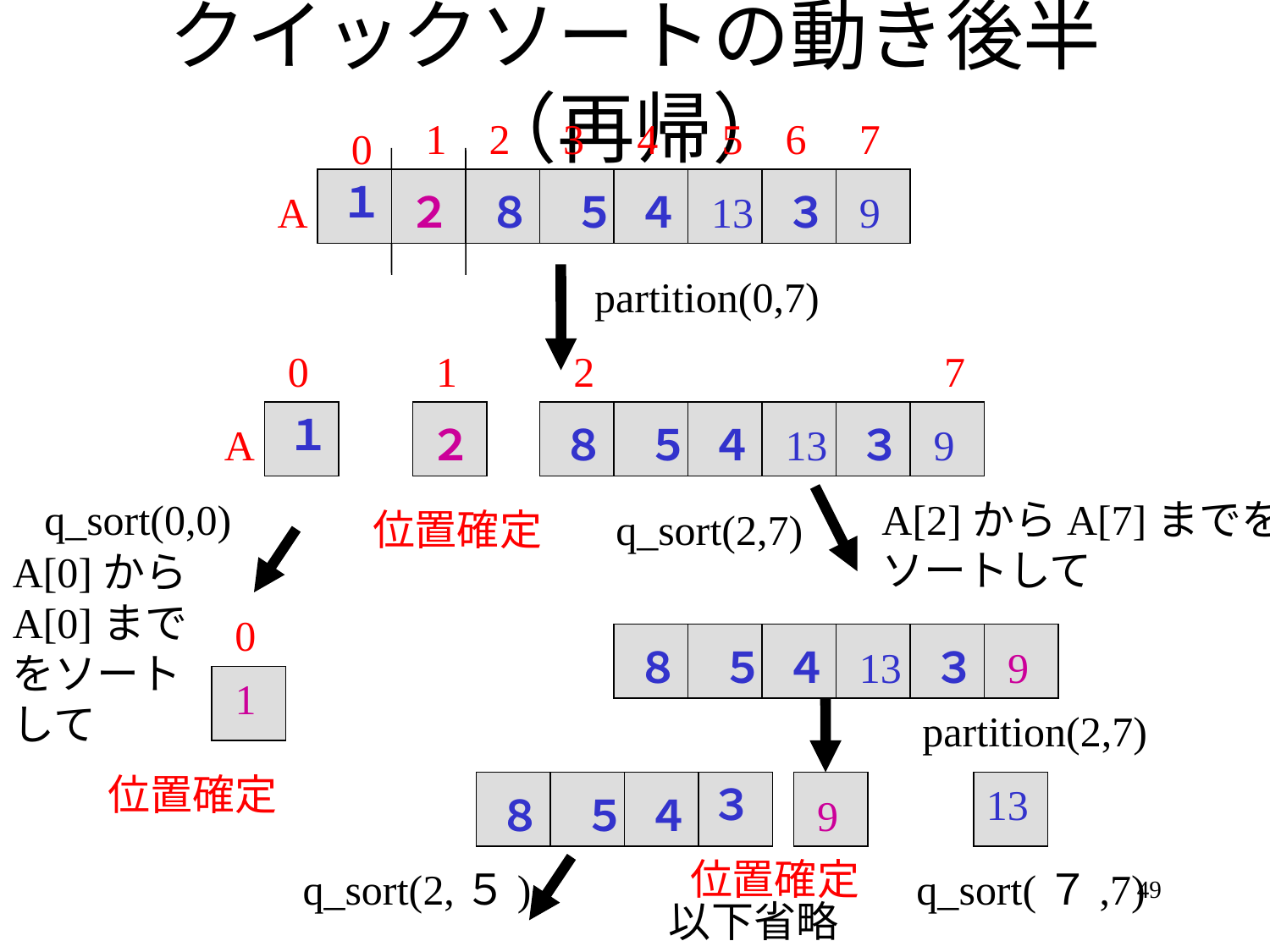

# クイックソートの動き後半（再帰）
1
2
3
4
5
6
7
0

１

A
２
８
５
４
13
３
9

partition(0,7)
0
1
2
7

１

A
２
８
５
４
13
３
9
q_sort(0,0)

A[2]からA[7]までを
ソートして
位置確定
q_sort(2,7)

A[0]からA[0]までをソートして
0

８
５
４
13
３
9

1

partition(2,7)
位置確定

３

13
８
５
４
9
位置確定
q_sort(2,５)

q_sort(７,7)
49
以下省略